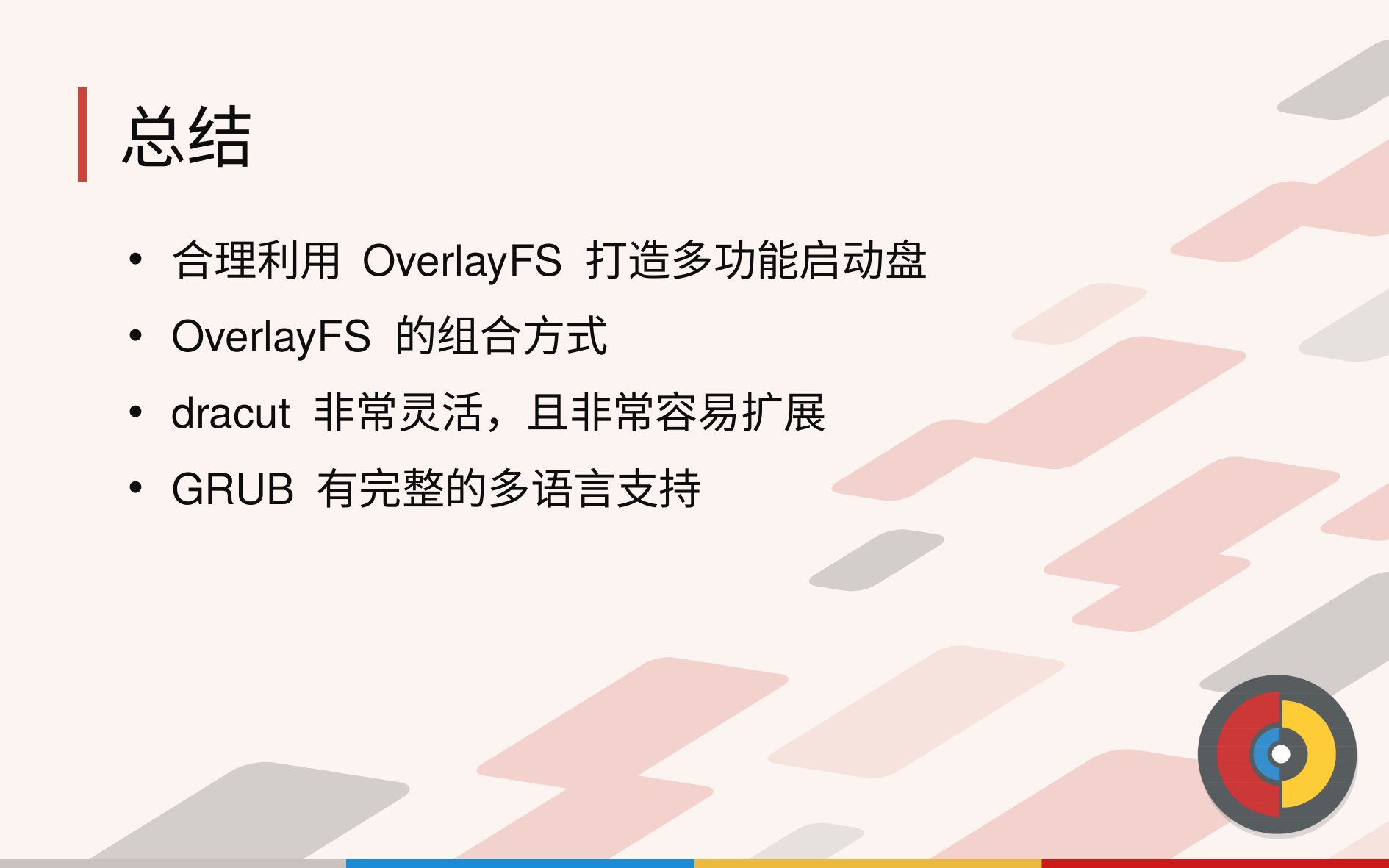

# 总结
合理利用 OverlayFS 打造多功能启动盘
OverlayFS 的组合方式
dracut 非常灵活，且非常容易扩展
GRUB 有完整的多语言支持